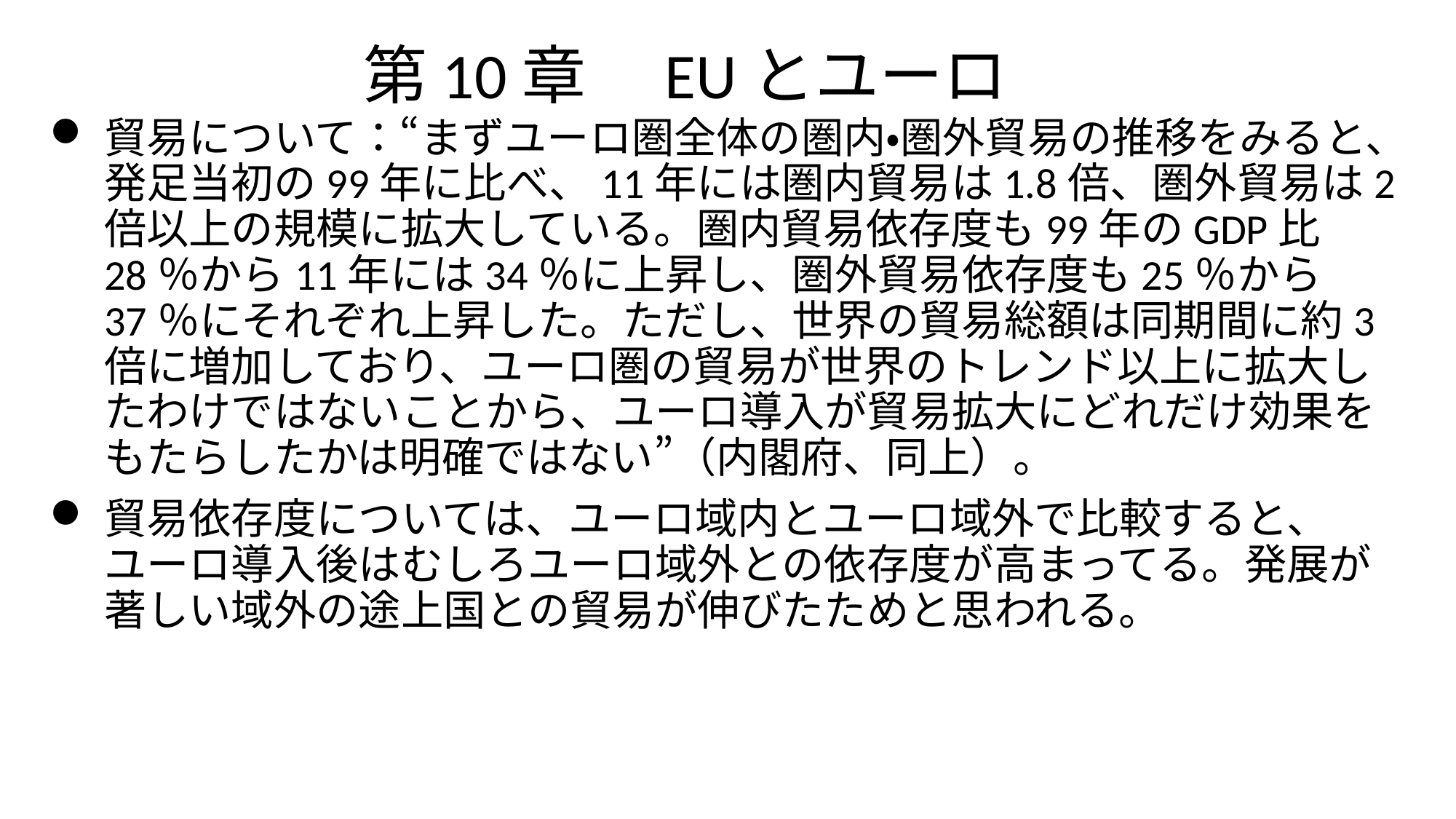

# 第10章　EUとユーロ
貿易について：“まずユーロ圏全体の圏内・圏外貿易の推移をみると、発足当初の99年に比べ、11年には圏内貿易は1.8倍、圏外貿易は2倍以上の規模に拡大している。圏内貿易依存度も99年のGDP比28％から11年には34％に上昇し、圏外貿易依存度も25％から37％にそれぞれ上昇した。ただし、世界の貿易総額は同期間に約3倍に増加しており、ユーロ圏の貿易が世界のトレンド以上に拡大したわけではないことから、ユーロ導入が貿易拡大にどれだけ効果をもたらしたかは明確ではない”（内閣府、同上）。
貿易依存度については、ユーロ域内とユーロ域外で比較すると、ユーロ導入後はむしろユーロ域外との依存度が高まってる。発展が著しい域外の途上国との貿易が伸びたためと思われる。